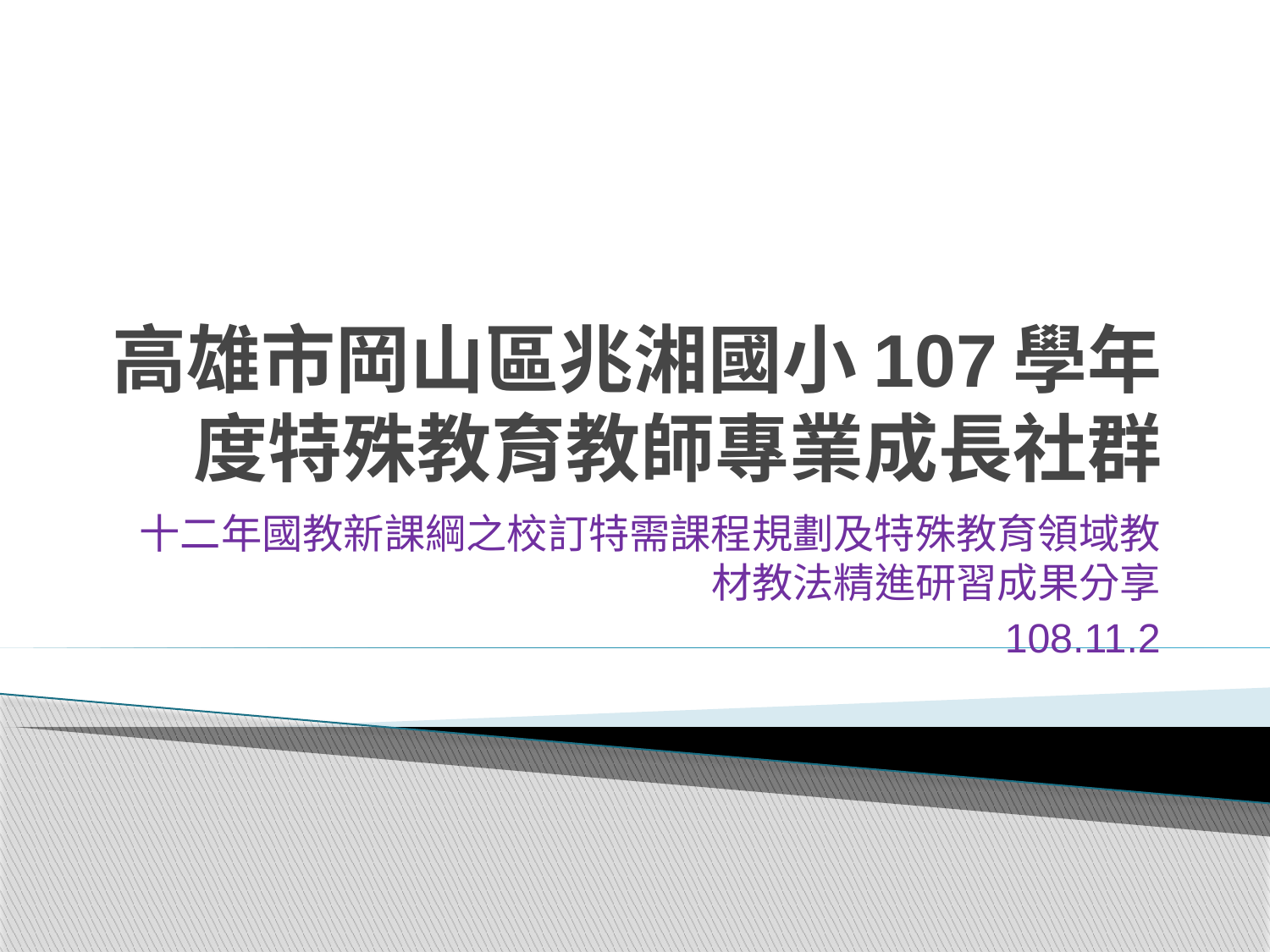

# 高雄市岡山區兆湘國小107學年度特殊教育教師專業成長社群
十二年國教新課綱之校訂特需課程規劃及特殊教育領域教材教法精進研習成果分享
108.11.2